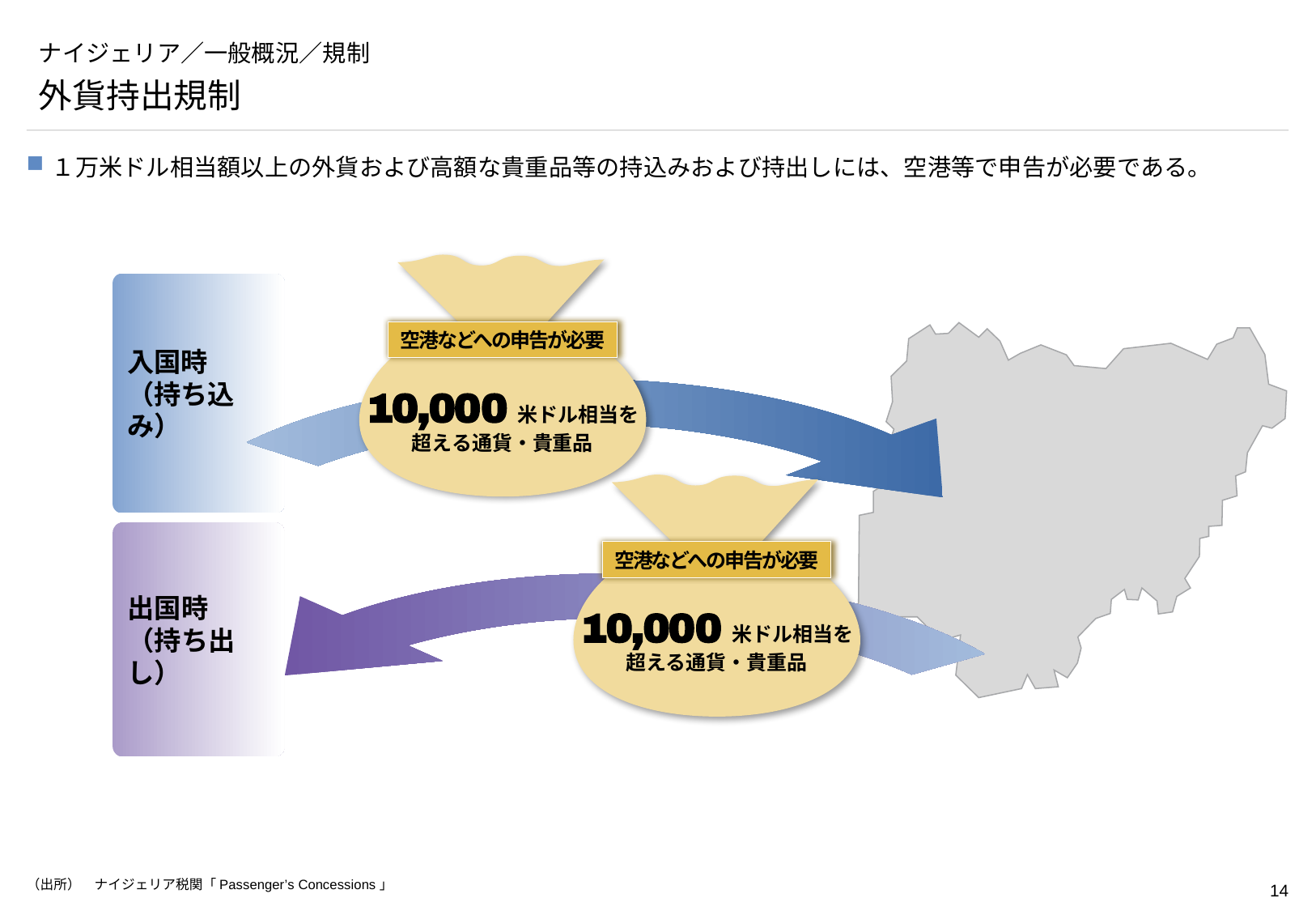

# ナイジェリア／一般概況／規制
外貨持出規制
１万米ドル相当額以上の外貨および高額な貴重品等の持込みおよび持出しには、空港等で申告が必要である。

空港などへの申告が必要
10,000米ドル相当を
超える通貨・貴重品

入国時
（持ち込み）

空港などへの申告が必要
10,000米ドル相当を
超える通貨・貴重品
出国時
（持ち出し）

（出所）　ナイジェリア税関「Passenger’s Concessions」